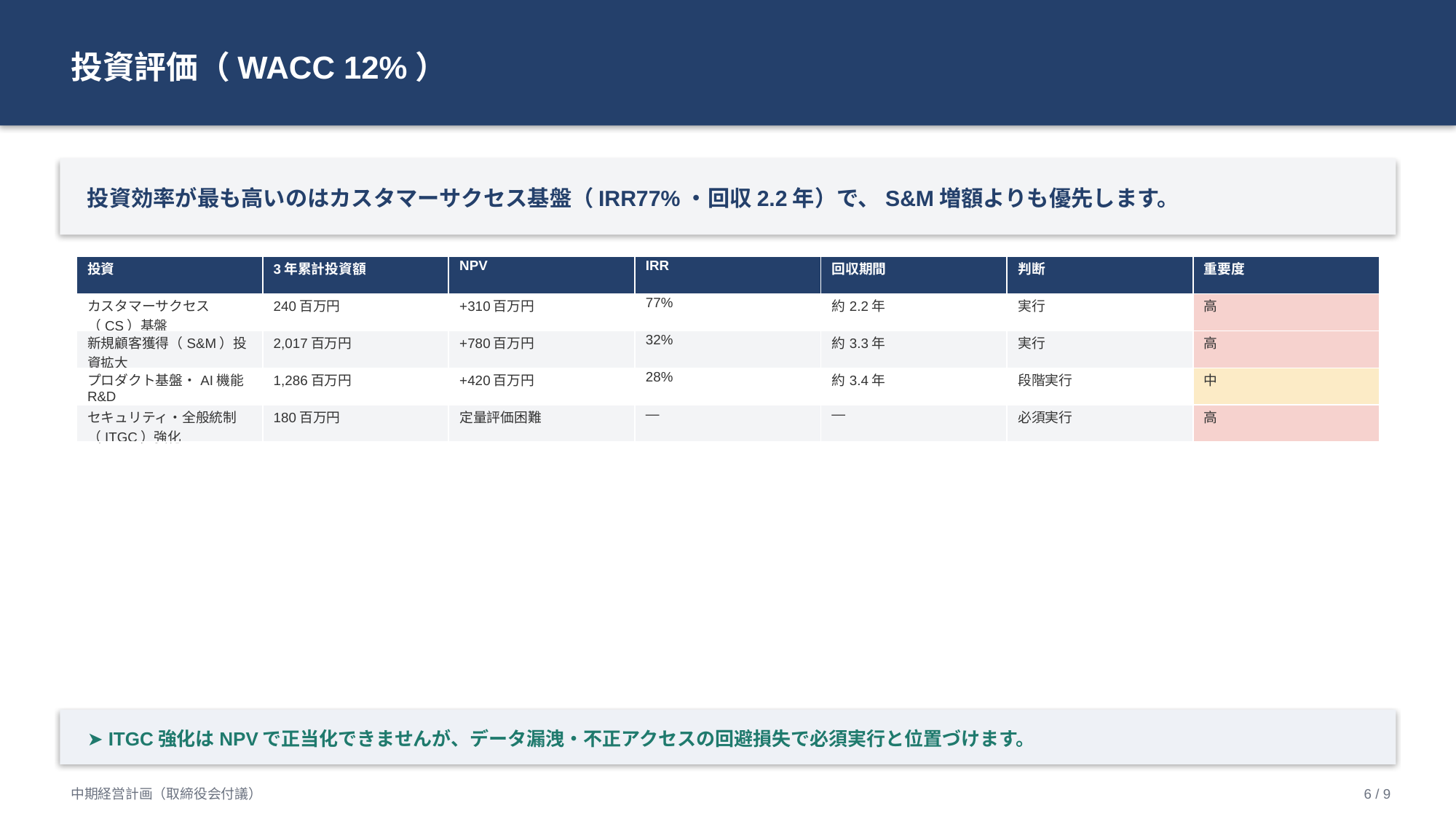

投資評価（WACC 12%）

投資効率が最も高いのはカスタマーサクセス基盤（IRR77%・回収2.2年）で、S&M増額よりも優先します。
| 投資 | 3年累計投資額 | NPV | IRR | 回収期間 | 判断 | 重要度 |
| --- | --- | --- | --- | --- | --- | --- |
| カスタマーサクセス（CS）基盤 | 240百万円 | +310百万円 | 77% | 約2.2年 | 実行 | 高 |
| 新規顧客獲得（S&M）投資拡大 | 2,017百万円 | +780百万円 | 32% | 約3.3年 | 実行 | 高 |
| プロダクト基盤・AI機能R&D | 1,286百万円 | +420百万円 | 28% | 約3.4年 | 段階実行 | 中 |
| セキュリティ・全般統制（ITGC）強化 | 180百万円 | 定量評価困難 | — | — | 必須実行 | 高 |

➤ ITGC強化はNPVで正当化できませんが、データ漏洩・不正アクセスの回避損失で必須実行と位置づけます。
中期経営計画（取締役会付議）
6 / 9